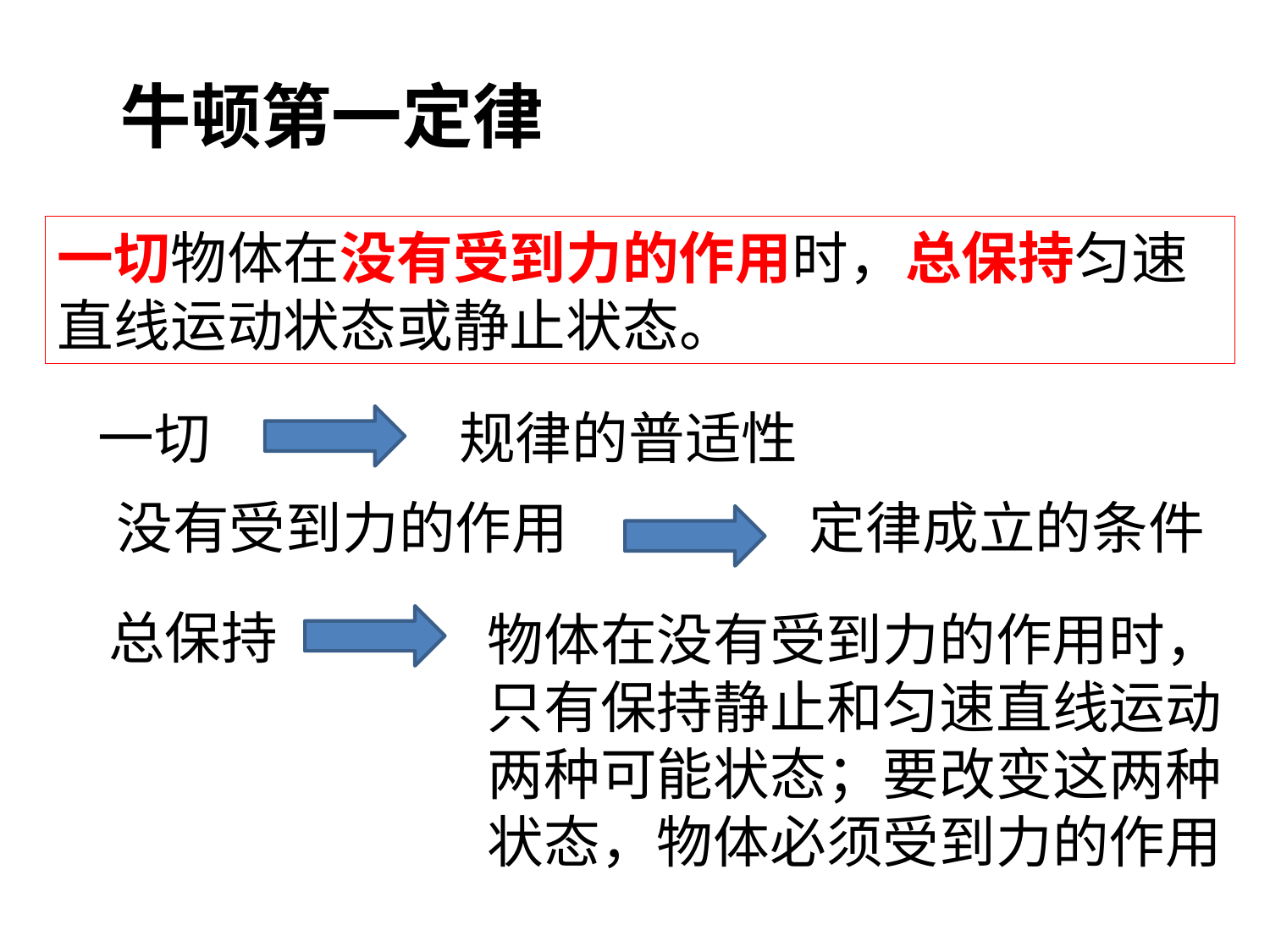

牛顿第一定律
一切物体在没有受到力的作用时，总保持匀速直线运动状态或静止状态。
一切
规律的普适性

﻿没有受到力的作用
定律成立的条件

总保持
物体在没有受到力的作用时，只有保持静止和匀速直线运动两种可能状态；要改变这两种状态，物体必须受到力的作用